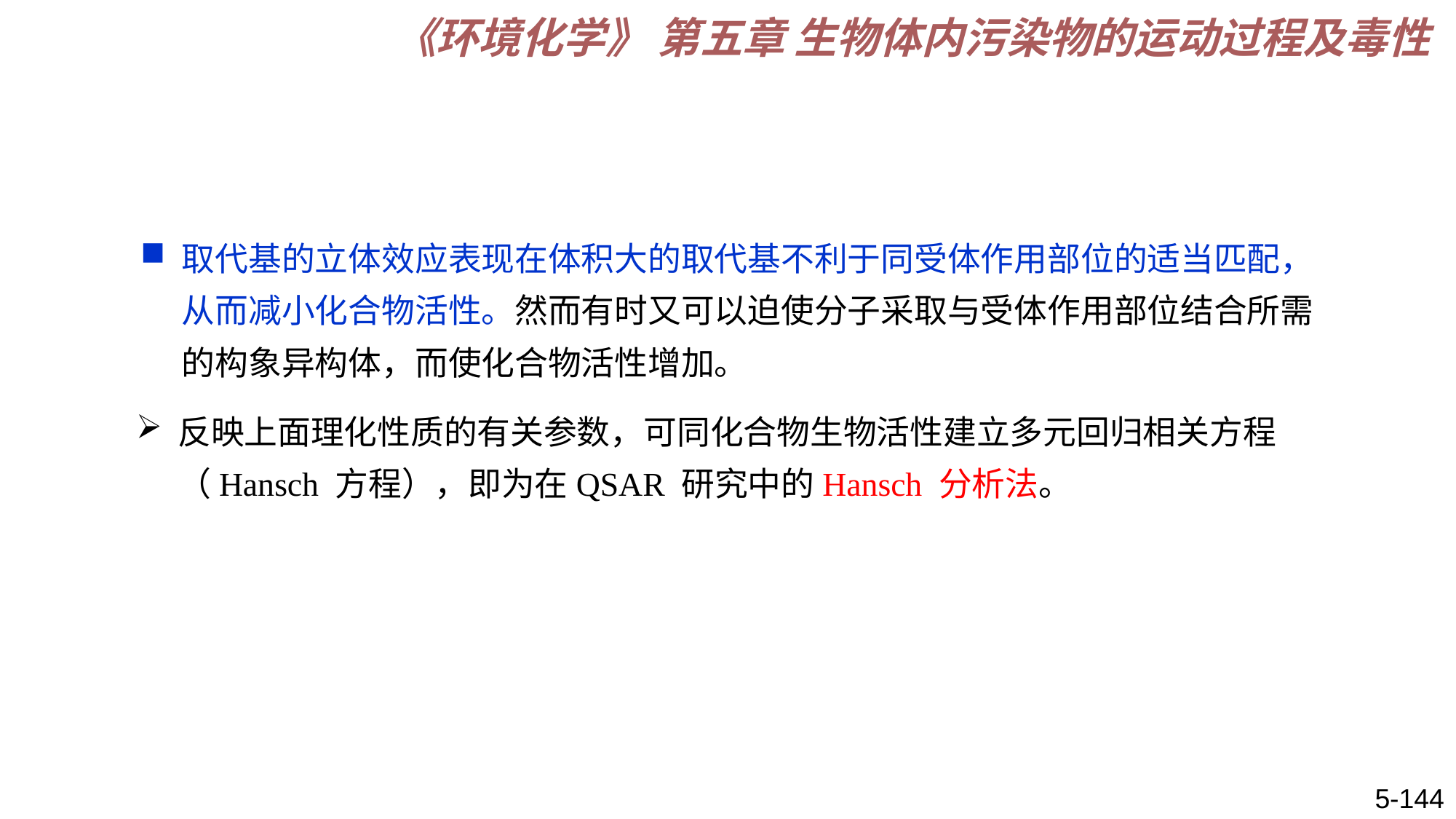

《环境化学》 第五章 生物体内污染物的运动过程及毒性
取代基的立体效应表现在体积大的取代基不利于同受体作用部位的适当匹配，从而减小化合物活性。然而有时又可以迫使分子采取与受体作用部位结合所需的构象异构体，而使化合物活性增加。
反映上面理化性质的有关参数，可同化合物生物活性建立多元回归相关方程（Hansch 方程），即为在QSAR 研究中的Hansch 分析法。
5-144